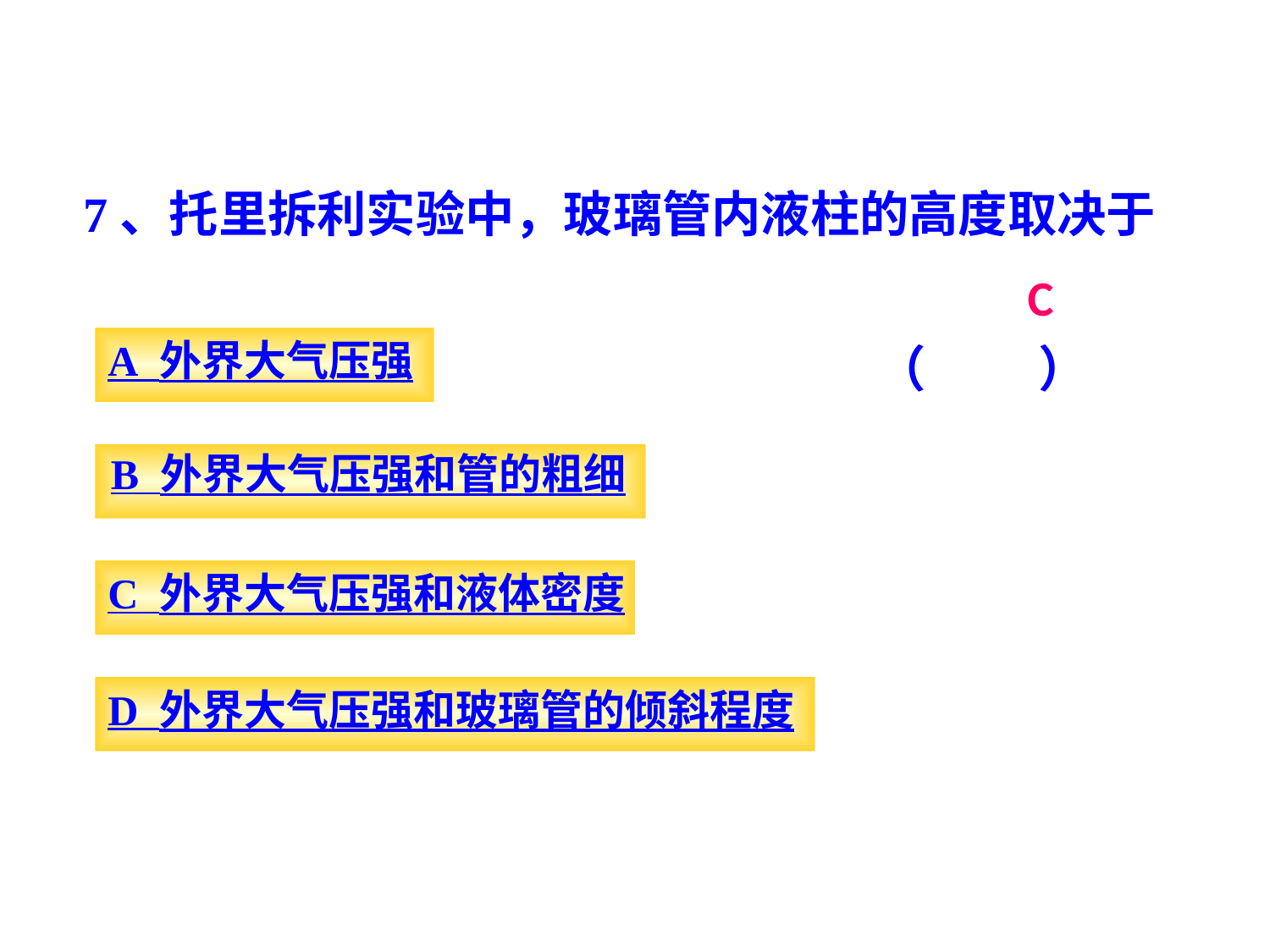

7、托里拆利实验中，玻璃管内液柱的高度取决于
                                                                            （          ）
C

A  外界大气压强
B  外界大气压强和管的粗细

C  外界大气压强和液体密度

D  外界大气压强和玻璃管的倾斜程度